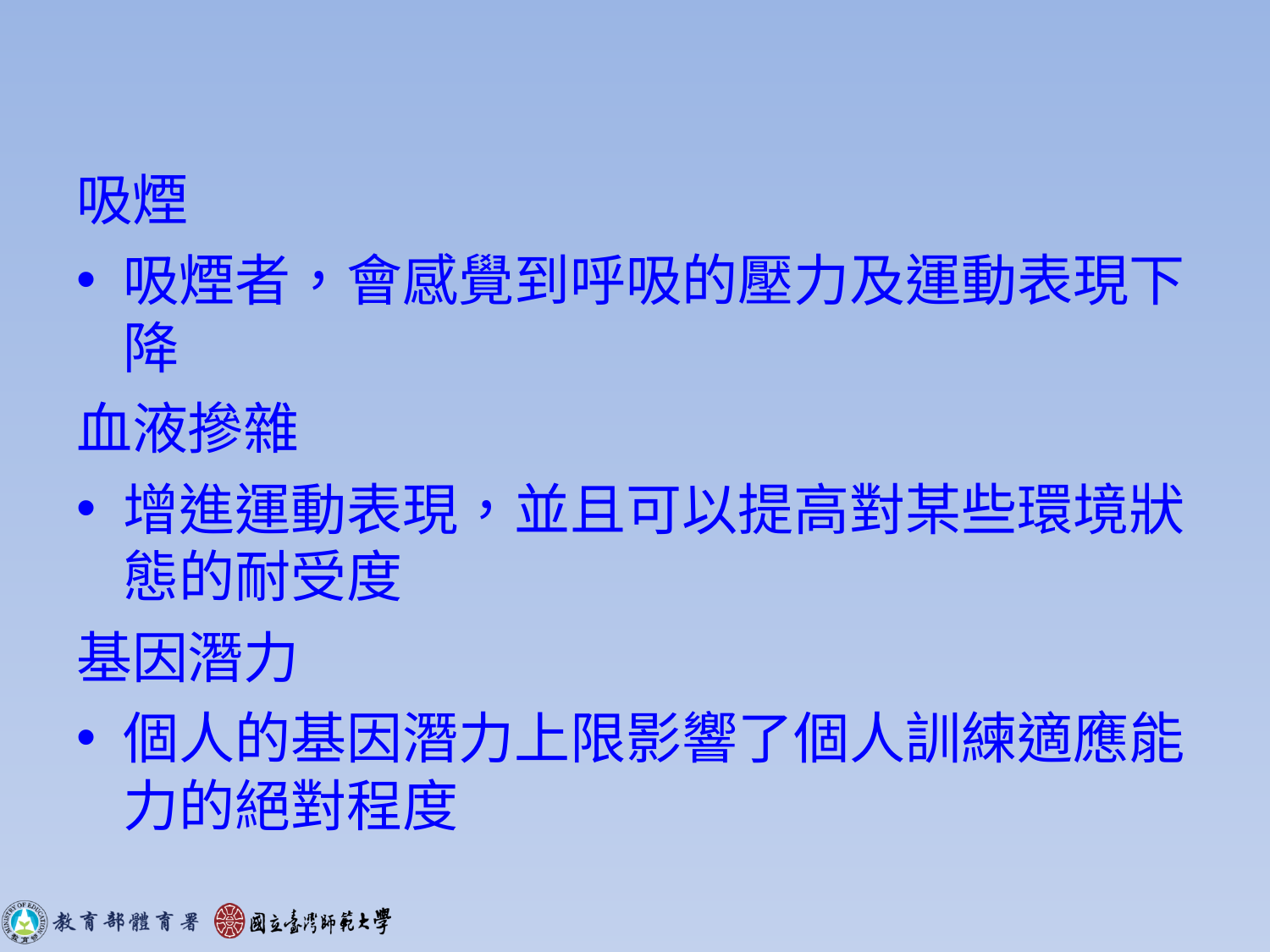

#
吸煙
吸煙者，會感覺到呼吸的壓力及運動表現下降
血液摻雜
增進運動表現，並且可以提高對某些環境狀態的耐受度
基因潛力
個人的基因潛力上限影響了個人訓練適應能力的絕對程度